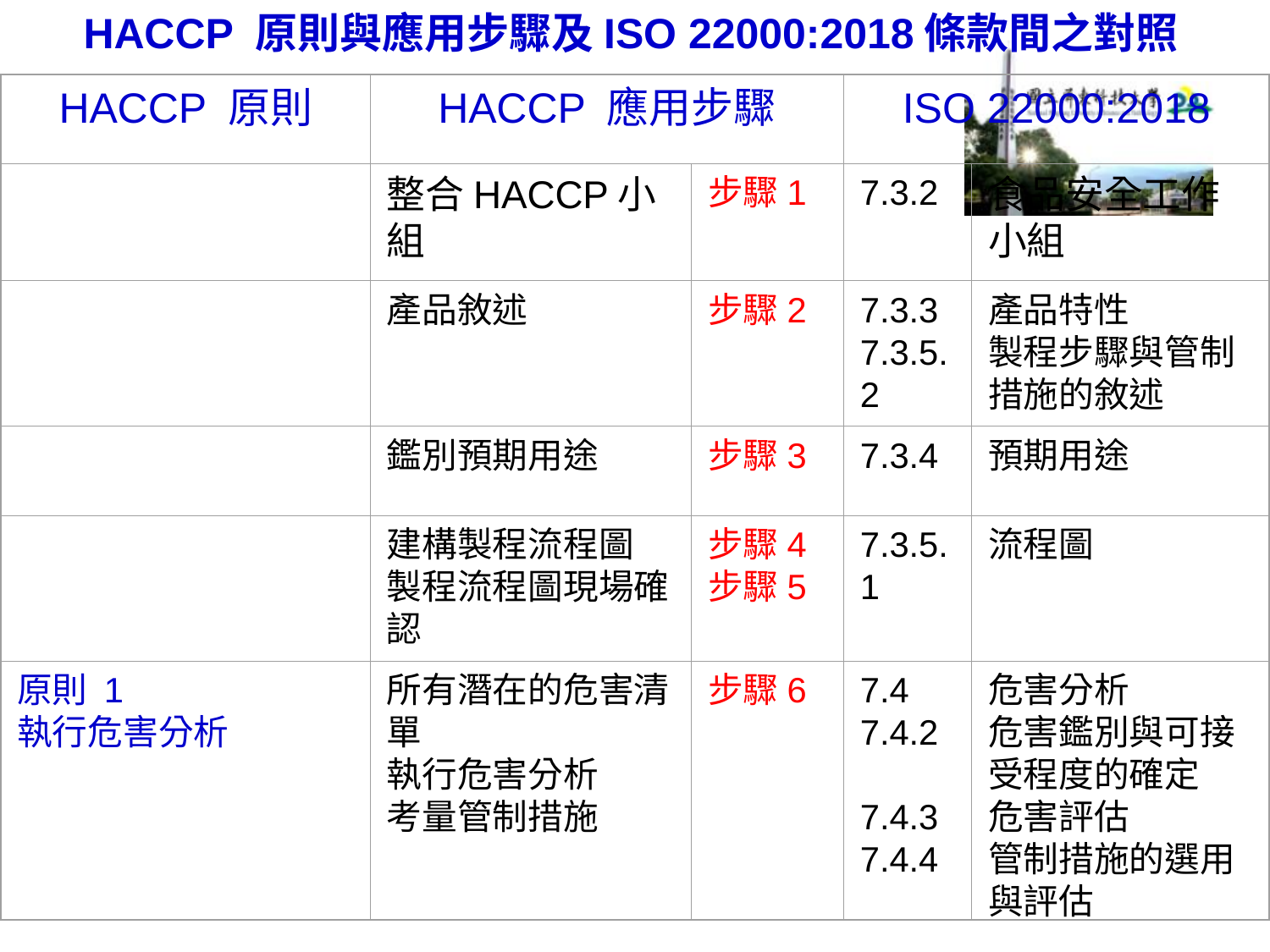

HACCP 原則與應用步驟及ISO 22000:2018條款間之對照

HACCP 原則

HACCP 應用步驟

ISO 22000:2018

整合HACCP小組

步驟1

7.3.2

食品安全工作小組

產品敘述

步驟2

7.3.3
7.3.5.2

產品特性
製程步驟與管制措施的敘述

鑑別預期用途

步驟3

7.3.4

預期用途

建構製程流程圖
製程流程圖現場確認

步驟4
步驟5

7.3.5.1

流程圖

原則 1
執行危害分析

所有潛在的危害清單
執行危害分析
考量管制措施

步驟6

7.4
7.4.2

7.4.3
7.4.4

危害分析
危害鑑別與可接受程度的確定
危害評估
管制措施的選用與評估